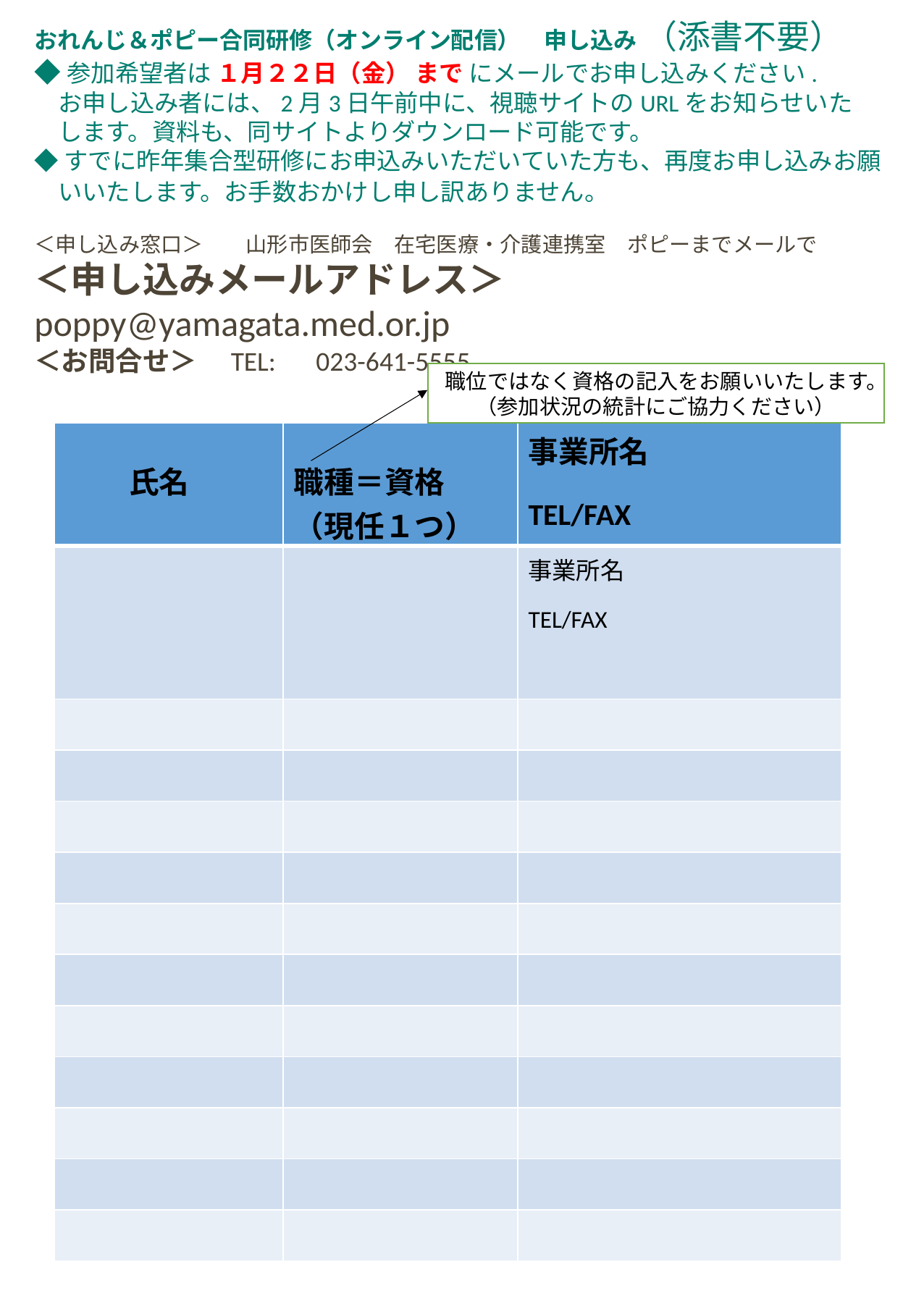

おれんじ＆ポピー合同研修（オンライン配信）　申し込み （添書不要）
◆参加希望者は １月２２日（金） まで にメールでお申し込みください.
　お申し込み者には、2月3日午前中に、視聴サイトのURLをお知らせいた
　します。資料も、同サイトよりダウンロード可能です。
◆すでに昨年集合型研修にお申込みいただいていた方も、再度お申し込みお願
　いいたします。お手数おかけし申し訳ありません。

＜申し込み窓口＞　　山形市医師会　在宅医療・介護連携室　ポピーまでメールで
＜申し込みメールアドレス＞poppy@yamagata.med.or.jp
＜お問合せ＞　TEL:　023-641-5555

職位ではなく資格の記入をお願いいたします。
（参加状況の統計にご協力ください）
| 氏名 | 職種＝資格 （現任１つ） | 事業所名 TEL/FAX |
| --- | --- | --- |
|  |  | 事業所名 TEL/FAX |
|  |  |  |
|  |  |  |
|  |  |  |
|  |  |  |
|  |  |  |
|  |  |  |
|  |  |  |
|  |  |  |
|  |  |  |
|  |  |  |
|  |  |  |